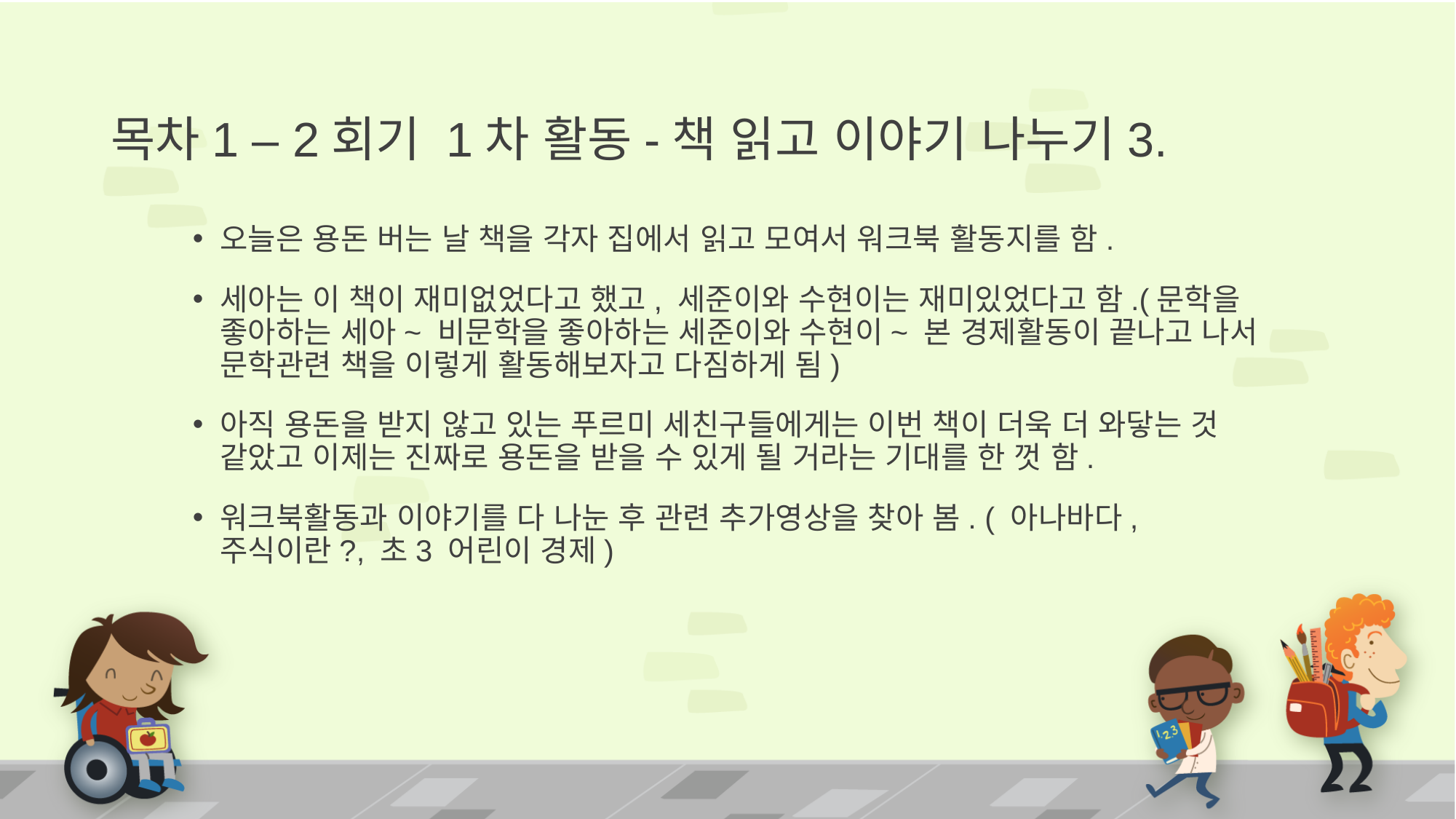

# 목차1 – 2회기 1차 활동-책 읽고 이야기 나누기3.
오늘은 용돈 버는 날 책을 각자 집에서 읽고 모여서 워크북 활동지를 함.
세아는 이 책이 재미없었다고 했고, 세준이와 수현이는 재미있었다고 함.(문학을 좋아하는 세아~ 비문학을 좋아하는 세준이와 수현이~ 본 경제활동이 끝나고 나서 문학관련 책을 이렇게 활동해보자고 다짐하게 됨)
아직 용돈을 받지 않고 있는 푸르미 세친구들에게는 이번 책이 더욱 더 와닿는 것 같았고 이제는 진짜로 용돈을 받을 수 있게 될 거라는 기대를 한 껏 함.
워크북활동과 이야기를 다 나눈 후 관련 추가영상을 찾아 봄. ( 아나바다, 주식이란?, 초3 어린이 경제)